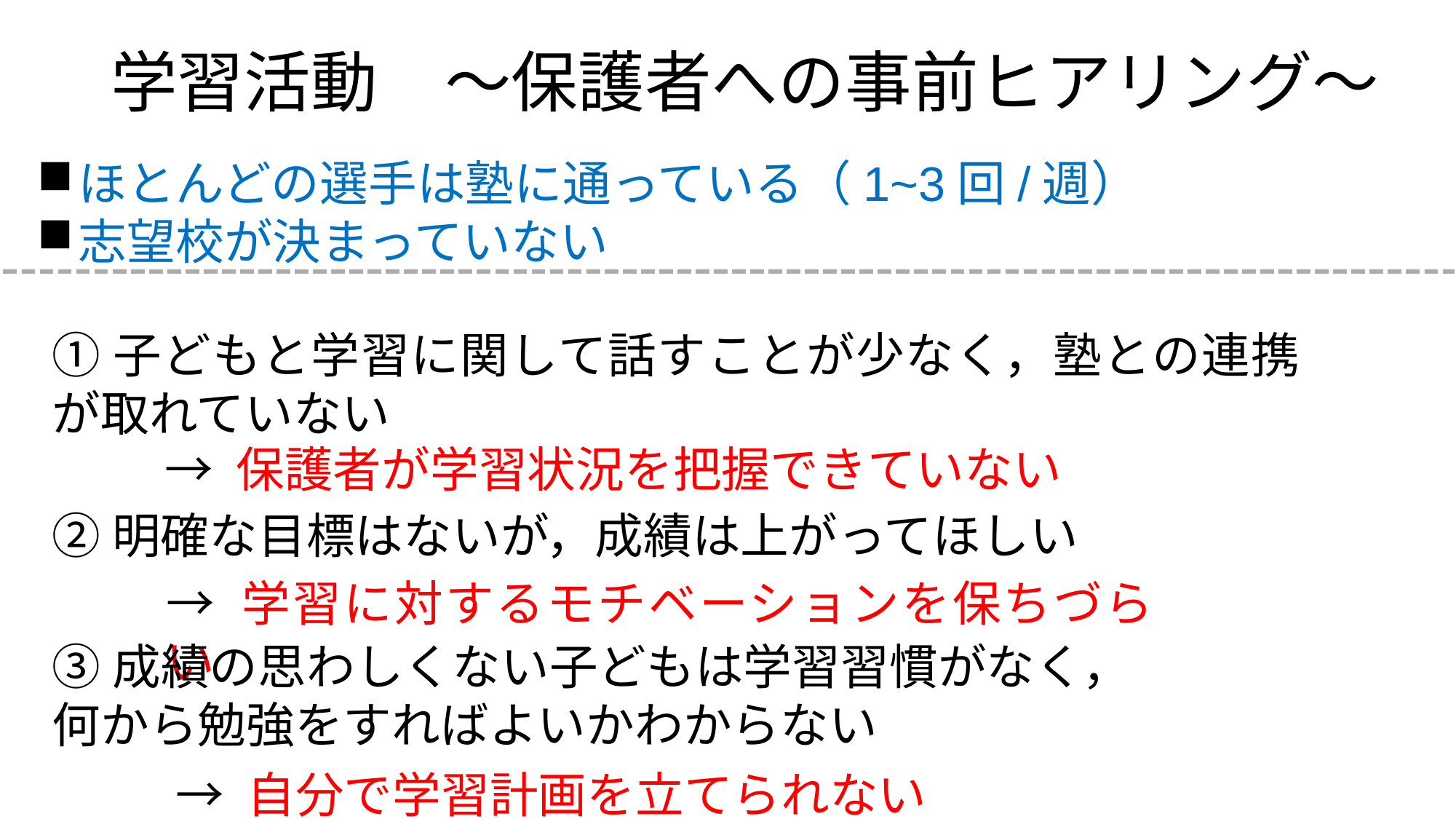

学習活動について～保護者への事前ヒアリング～
学習活動　〜保護者への事前ヒアリング〜
ほとんどの選手は塾に通っている（1~3回/週）
志望校が決まっていない
③
①子どもと学習に関して話すことが少なく，塾との連携が取れていない
→ 保護者が学習状況を把握できていない
②明確な目標はないが，成績は上がってほしい
→ 学習に対するモチベーションを保ちづらい
③成績の思わしくない子どもは学習習慣がなく，
何から勉強をすればよいかわからない
→ 自分で学習計画を立てられない